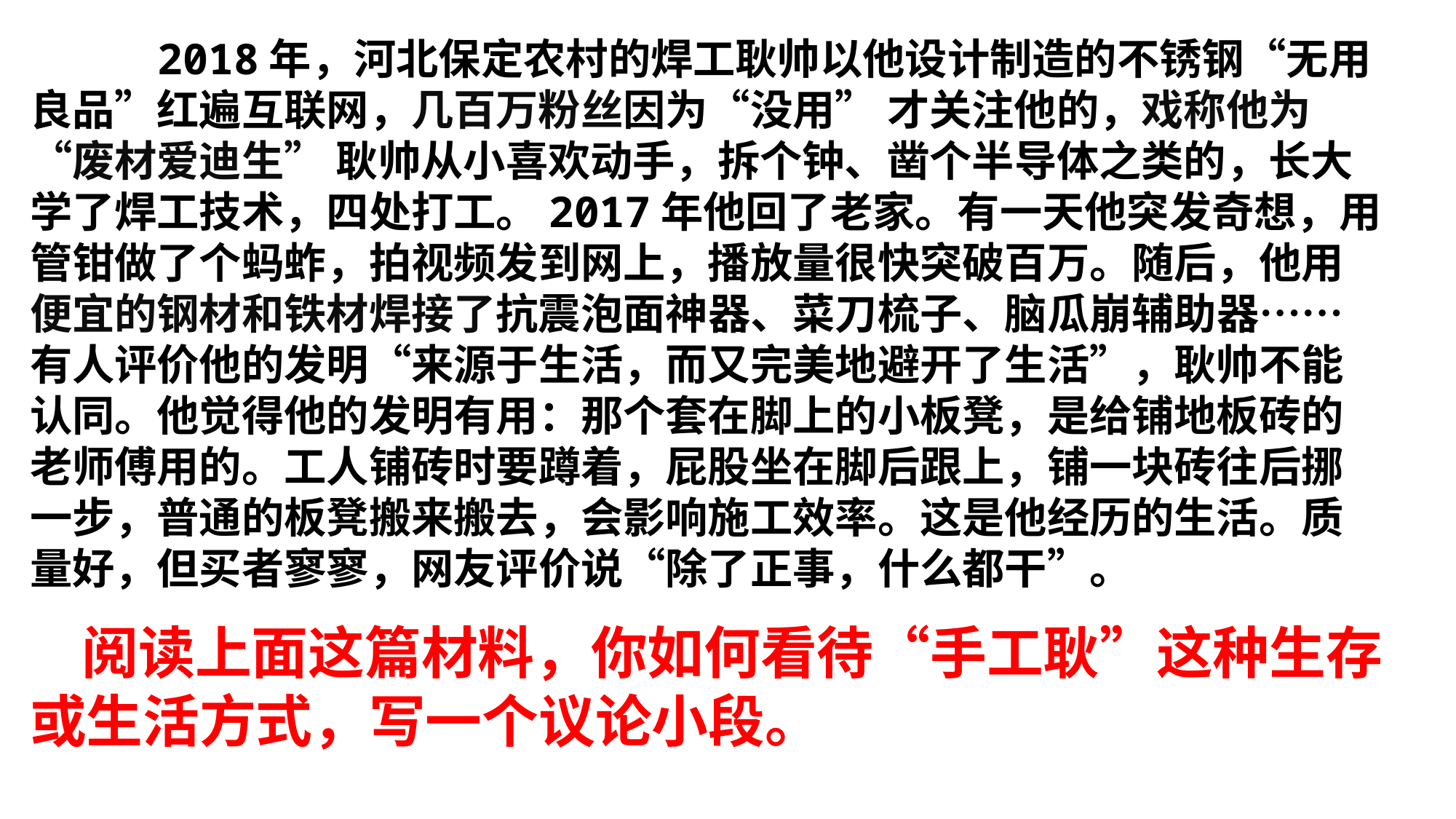

2018年，河北保定农村的焊工耿帅以他设计制造的不锈钢“无用良品”红遍互联网，几百万粉丝因为“没用” 才关注他的，戏称他为“废材爱迪生” 耿帅从小喜欢动手，拆个钟、凿个半导体之类的，长大学了焊工技术，四处打工。2017年他回了老家。有一天他突发奇想，用管钳做了个蚂蚱，拍视频发到网上，播放量很快突破百万。随后，他用便宜的钢材和铁材焊接了抗震泡面神器、菜刀梳子、脑瓜崩辅助器……有人评价他的发明“来源于生活，而又完美地避开了生活”，耿帅不能认同。他觉得他的发明有用：那个套在脚上的小板凳，是给铺地板砖的老师傅用的。工人铺砖时要蹲着，屁股坐在脚后跟上，铺一块砖往后挪一步，普通的板凳搬来搬去，会影响施工效率。这是他经历的生活。质量好，但买者寥寥，网友评价说“除了正事，什么都干”。

   阅读上面这篇材料，你如何看待“手工耿”这种生存或生活方式，写一个议论小段。